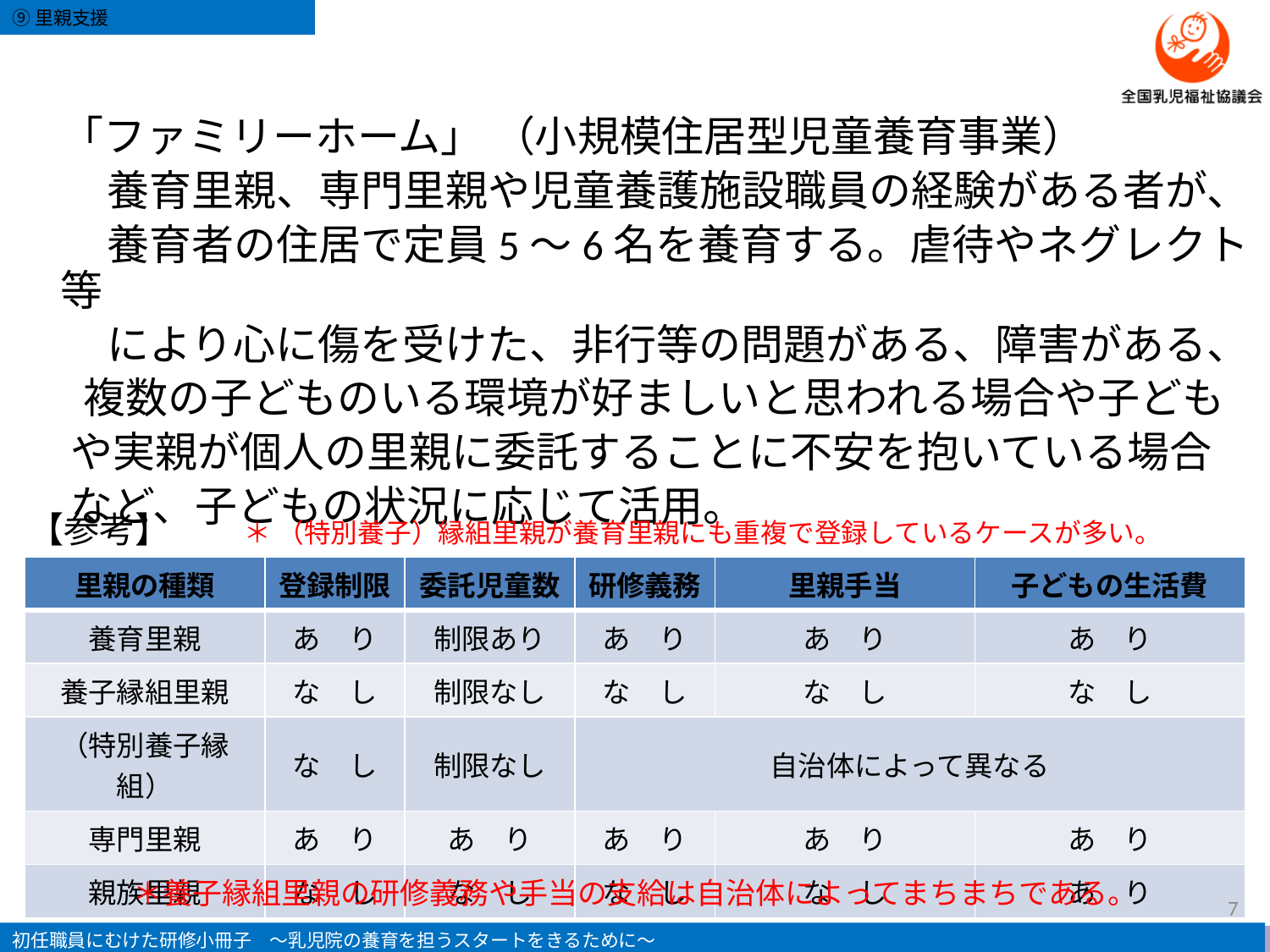

「ファミリーホーム」 （小規模住居型児童養育事業）
　　 養育里親、専門里親や児童養護施設職員の経験がある者が、
　　 養育者の住居で定員5～6名を養育する。虐待やネグレクト等
　　 により心に傷を受けた、非行等の問題がある、障害がある、
　   複数の子どものいる環境が好ましいと思われる場合や子ども
     や実親が個人の里親に委託することに不安を抱いている場合
     など、子どもの状況に応じて活用。

 【参考】
  　　　　＊ （特別養子）縁組里親が養育里親にも重複で登録しているケースが多い。
| 里親の種類 | 登録制限 | 委託児童数 | 研修義務 | 里親手当 | 子どもの生活費 |
| --- | --- | --- | --- | --- | --- |
| 養育里親 | あ　り | 制限あり | あ　り | あ　り | あ　り |
| 養子縁組里親 | な　し | 制限なし | な　し | な　し | な　し |
| （特別養子縁組） | な　し | 制限なし | 自治体によって異なる |  |  |
| 専門里親 | あ　り | あ　り | あ　り | あ　り | あ　り |
| 親族里親 | な　し | な　し | な　し | な　し | あ　り |
＊養子縁組里親の研修義務や手当の支給は自治体によってまちまちである。
7